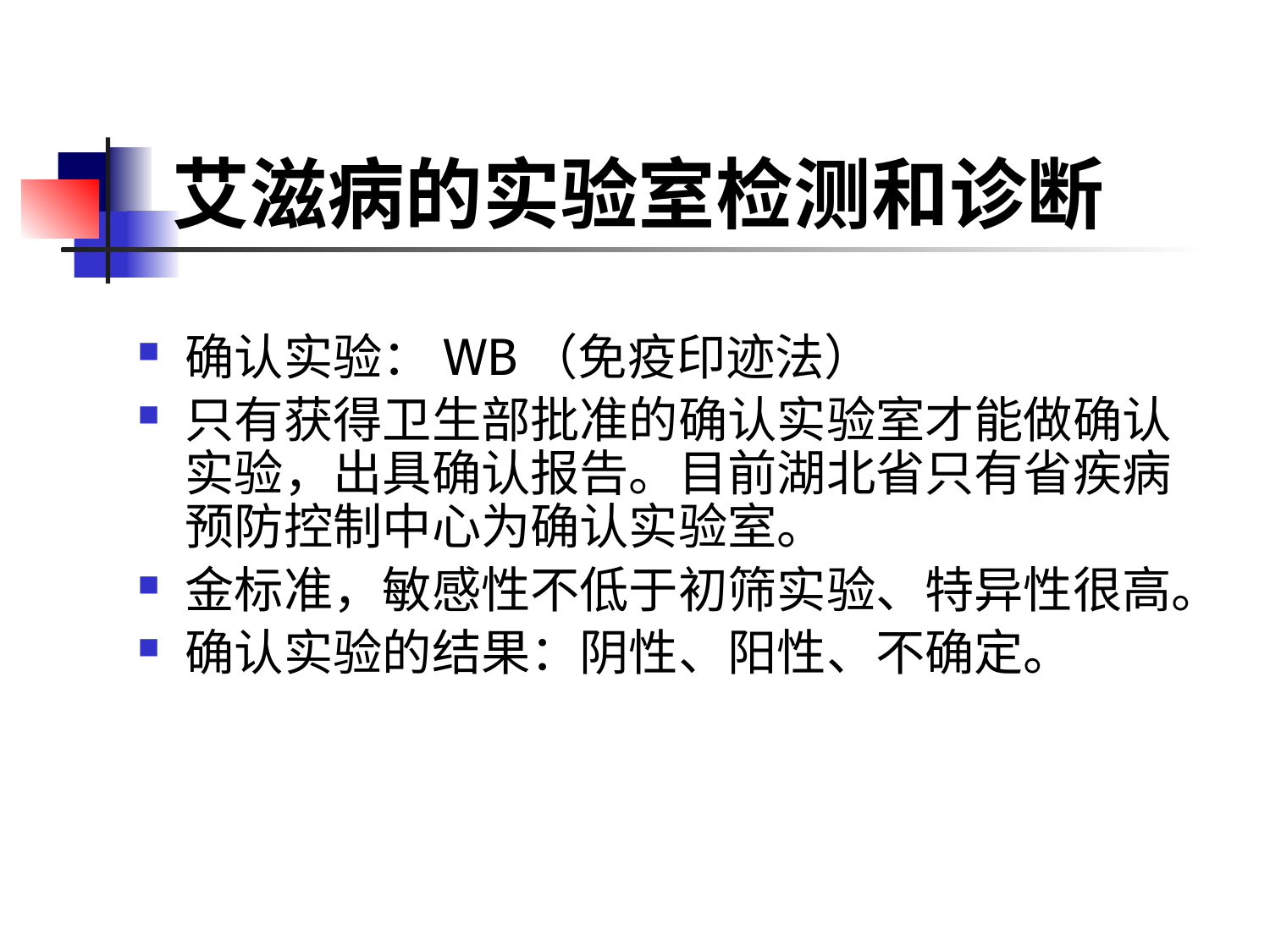

# 艾滋病的实验室检测和诊断
确认实验：WB（免疫印迹法）
只有获得卫生部批准的确认实验室才能做确认实验，出具确认报告。目前湖北省只有省疾病预防控制中心为确认实验室。
金标准，敏感性不低于初筛实验、特异性很高。
确认实验的结果：阴性、阳性、不确定。